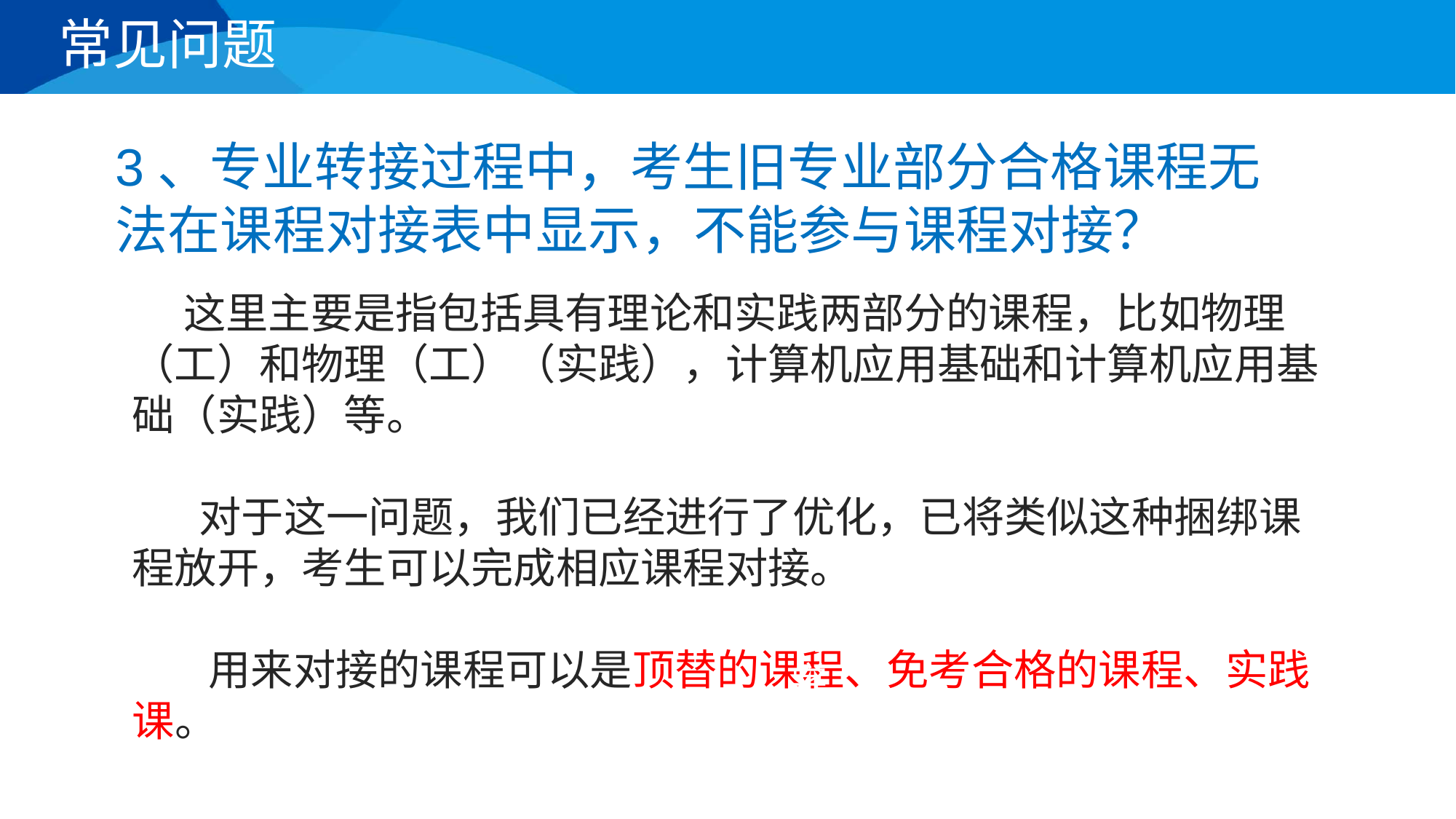

# 常见问题
3、专业转接过程中，考生旧专业部分合格课程无法在课程对接表中显示，不能参与课程对接？
      这里主要是指包括具有理论和实践两部分的课程，比如物理（工）和物理（工）（实践），计算机应用基础和计算机应用基础（实践）等。

      对于这一问题，我们已经进行了优化，已将类似这种捆绑课程放开，考生可以完成相应课程对接。

       用来对接的课程可以是顶替的课程、免考合格的课程、实践课。

助学